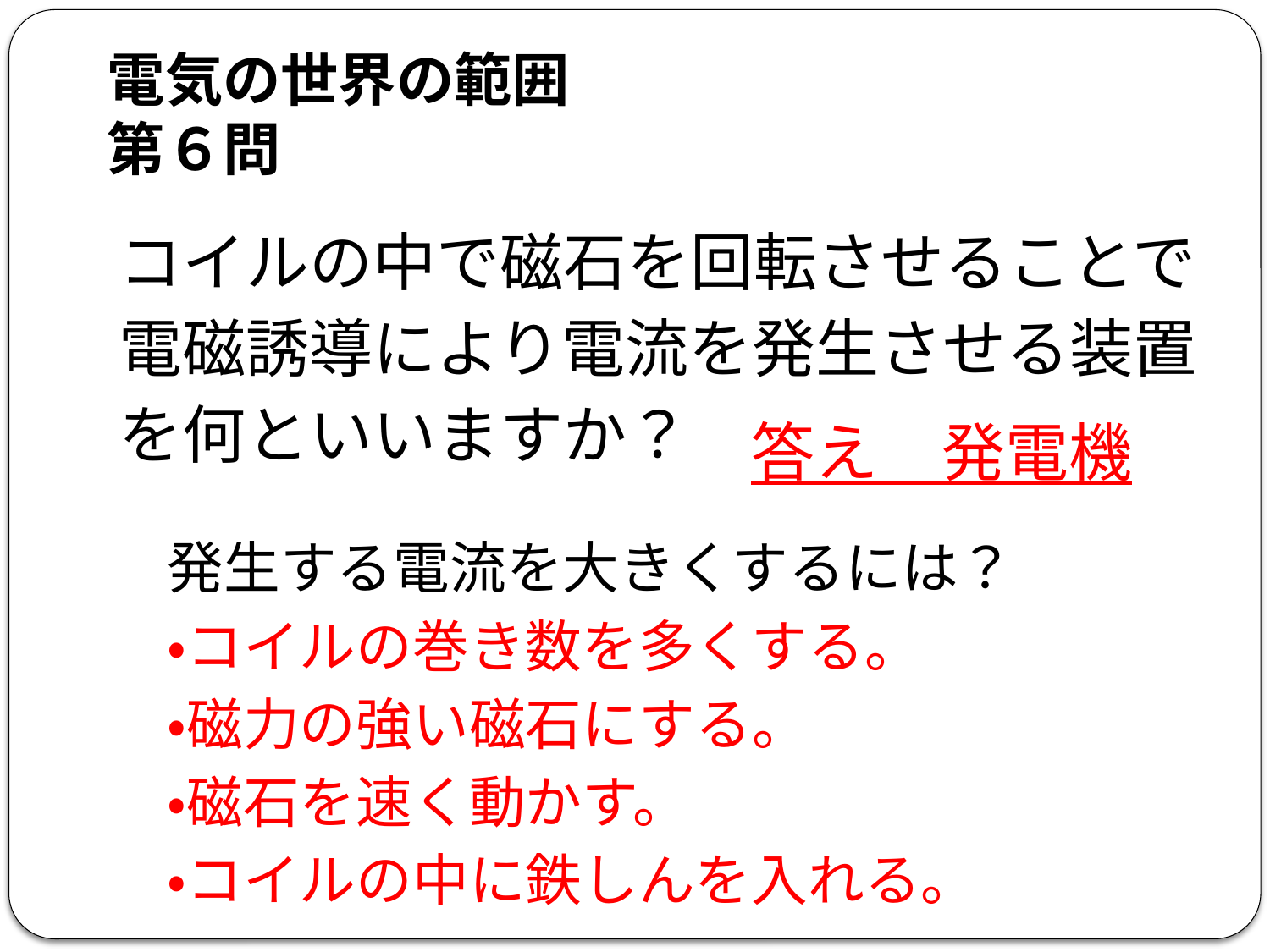

# 電気の世界の範囲 第６問
コイルの中で磁石を回転させることで
電磁誘導により電流を発生させる装置
を何といいますか？
答え　発電機
発生する電流を大きくするには？
・コイルの巻き数を多くする。
・磁力の強い磁石にする。
・磁石を速く動かす。
・コイルの中に鉄しんを入れる。